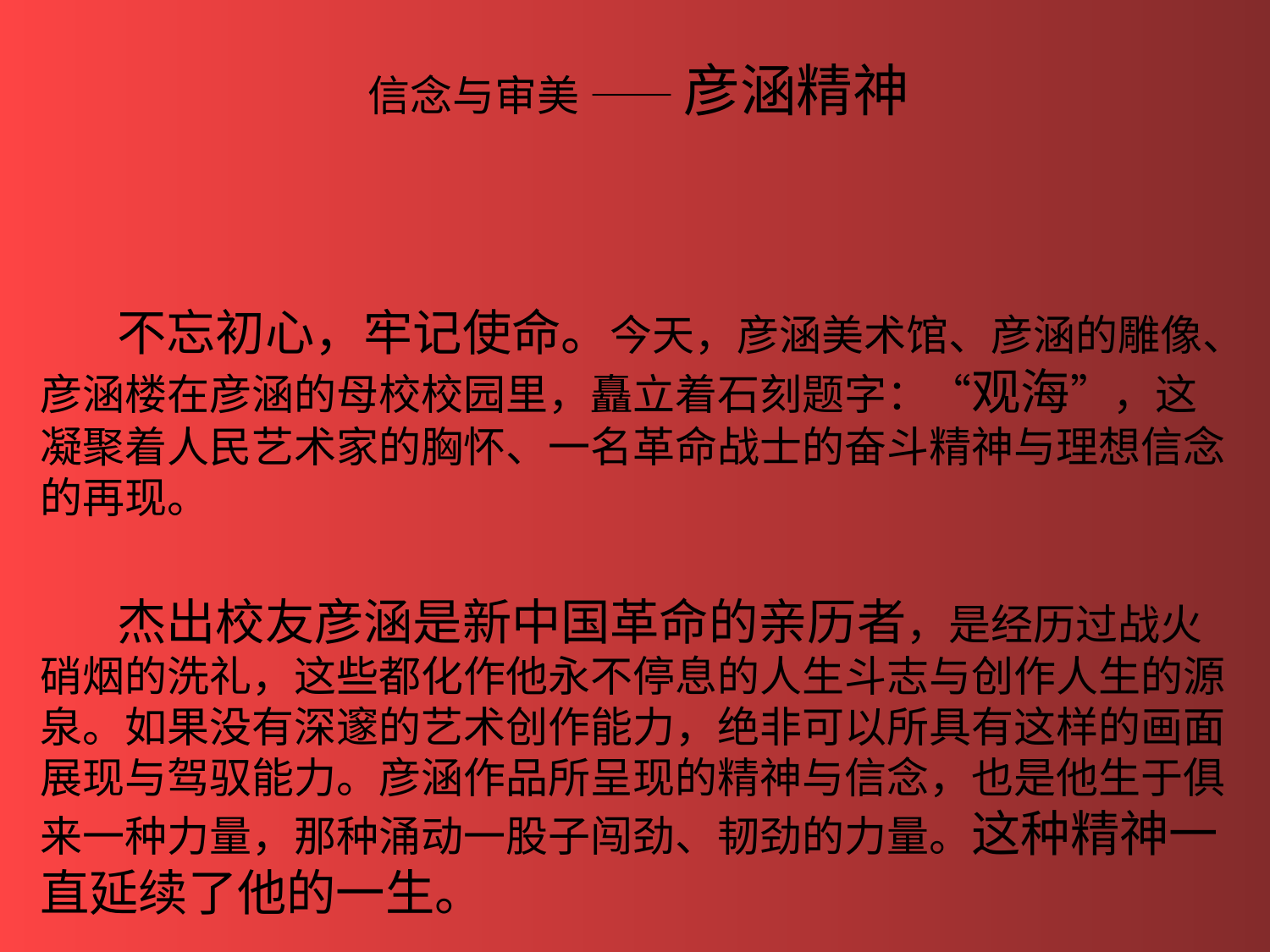

# 信念与审美 —— 彦涵精神
       不忘初心，牢记使命。今天，彦涵美术馆、彦涵的雕像、彦涵楼在彦涵的母校校园里，矗立着石刻题字：“观海”，这凝聚着人民艺术家的胸怀、一名革命战士的奋斗精神与理想信念的再现。

       杰出校友彦涵是新中国革命的亲历者，是经历过战火硝烟的洗礼，这些都化作他永不停息的人生斗志与创作人生的源泉。如果没有深邃的艺术创作能力，绝非可以所具有这样的画面展现与驾驭能力。彦涵作品所呈现的精神与信念，也是他生于俱来一种力量，那种涌动一股子闯劲、韧劲的力量。这种精神一直延续了他的一生。